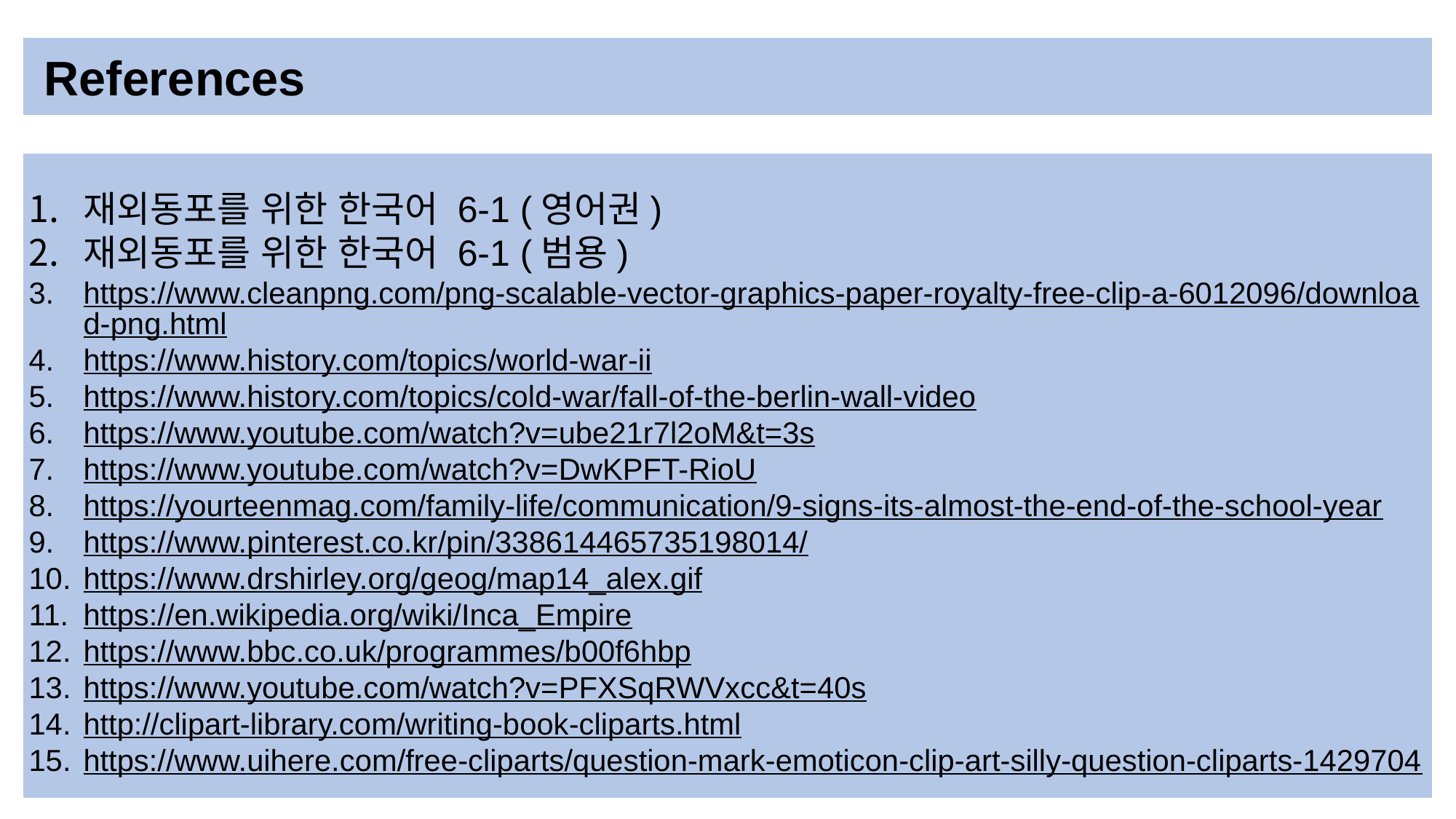

References

재외동포를 위한 한국어 6-1 (영어권)
재외동포를 위한 한국어 6-1 (범용)
https://www.cleanpng.com/png-scalable-vector-graphics-paper-royalty-free-clip-a-6012096/download-png.html
https://www.history.com/topics/world-war-ii
https://www.history.com/topics/cold-war/fall-of-the-berlin-wall-video
https://www.youtube.com/watch?v=ube21r7l2oM&t=3s
https://www.youtube.com/watch?v=DwKPFT-RioU
https://yourteenmag.com/family-life/communication/9-signs-its-almost-the-end-of-the-school-year
https://www.pinterest.co.kr/pin/338614465735198014/
https://www.drshirley.org/geog/map14_alex.gif
https://en.wikipedia.org/wiki/Inca_Empire
https://www.bbc.co.uk/programmes/b00f6hbp
https://www.youtube.com/watch?v=PFXSqRWVxcc&t=40s
http://clipart-library.com/writing-book-cliparts.html
https://www.uihere.com/free-cliparts/question-mark-emoticon-clip-art-silly-question-cliparts-1429704